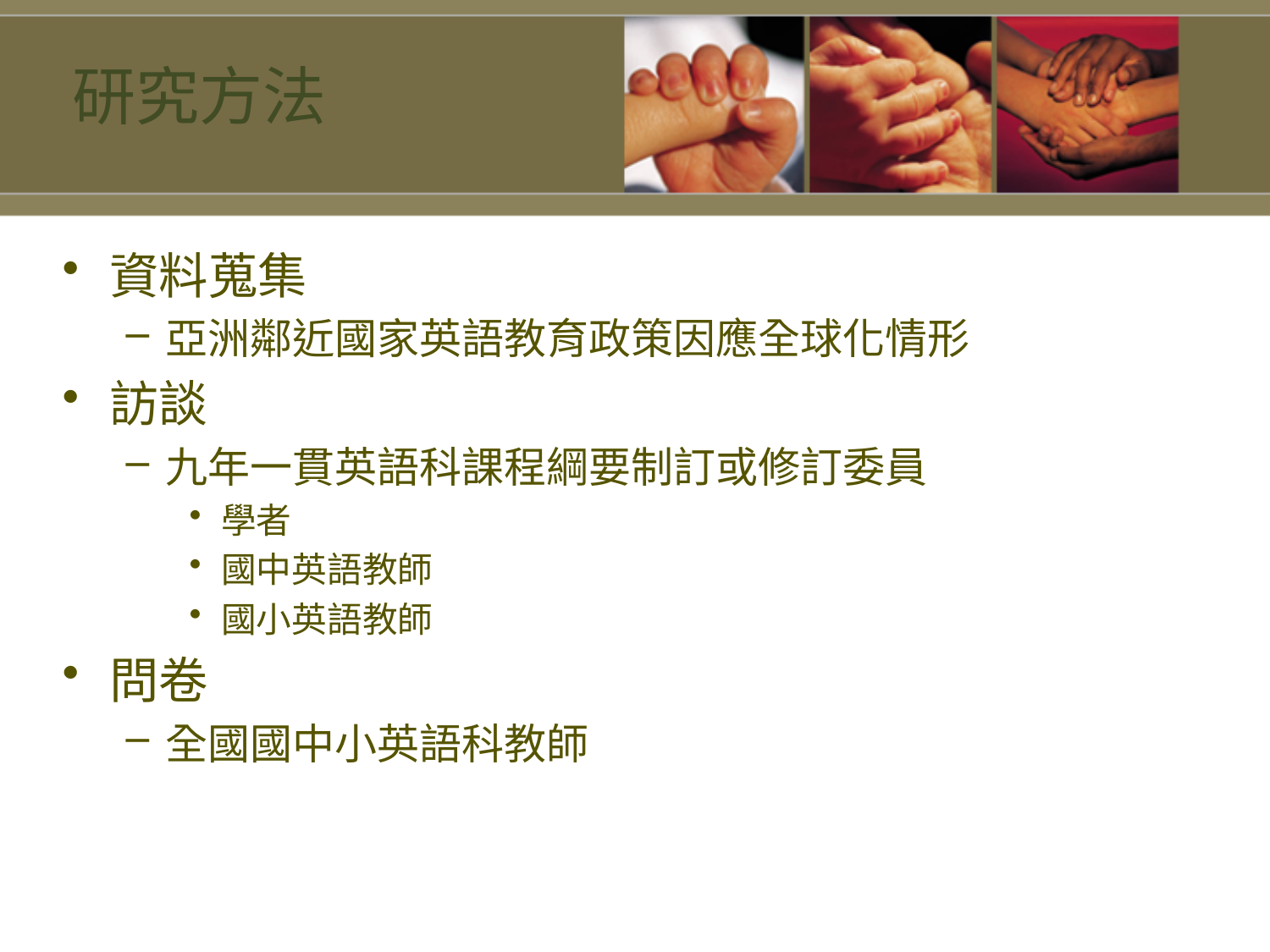

# 研究方法
資料蒐集
亞洲鄰近國家英語教育政策因應全球化情形
訪談
九年一貫英語科課程綱要制訂或修訂委員
學者
國中英語教師
國小英語教師
問卷
全國國中小英語科教師